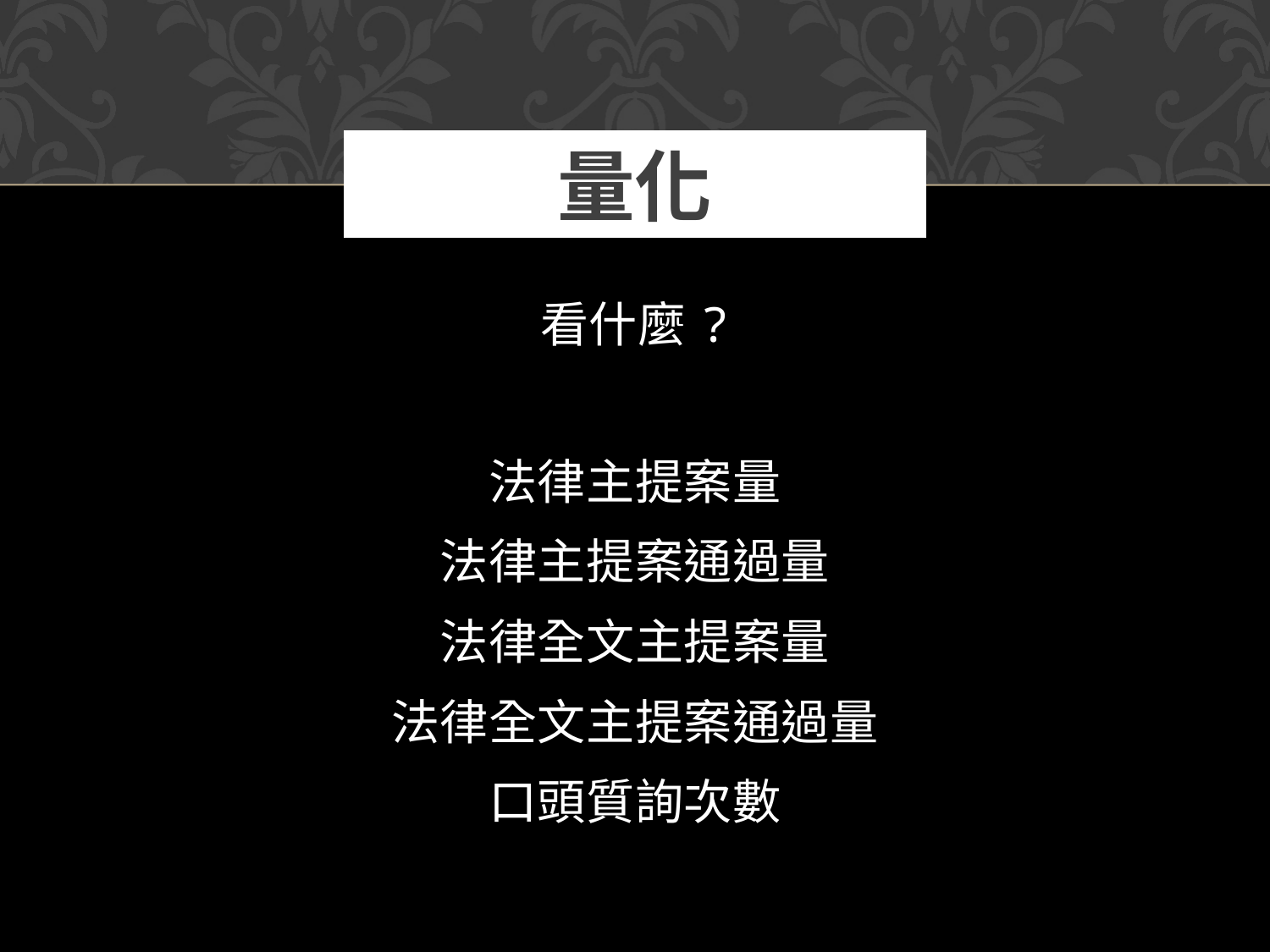

# 量化
看什麼?

法律主提案量
法律主提案通過量
法律全文主提案量
法律全文主提案通過量
口頭質詢次數